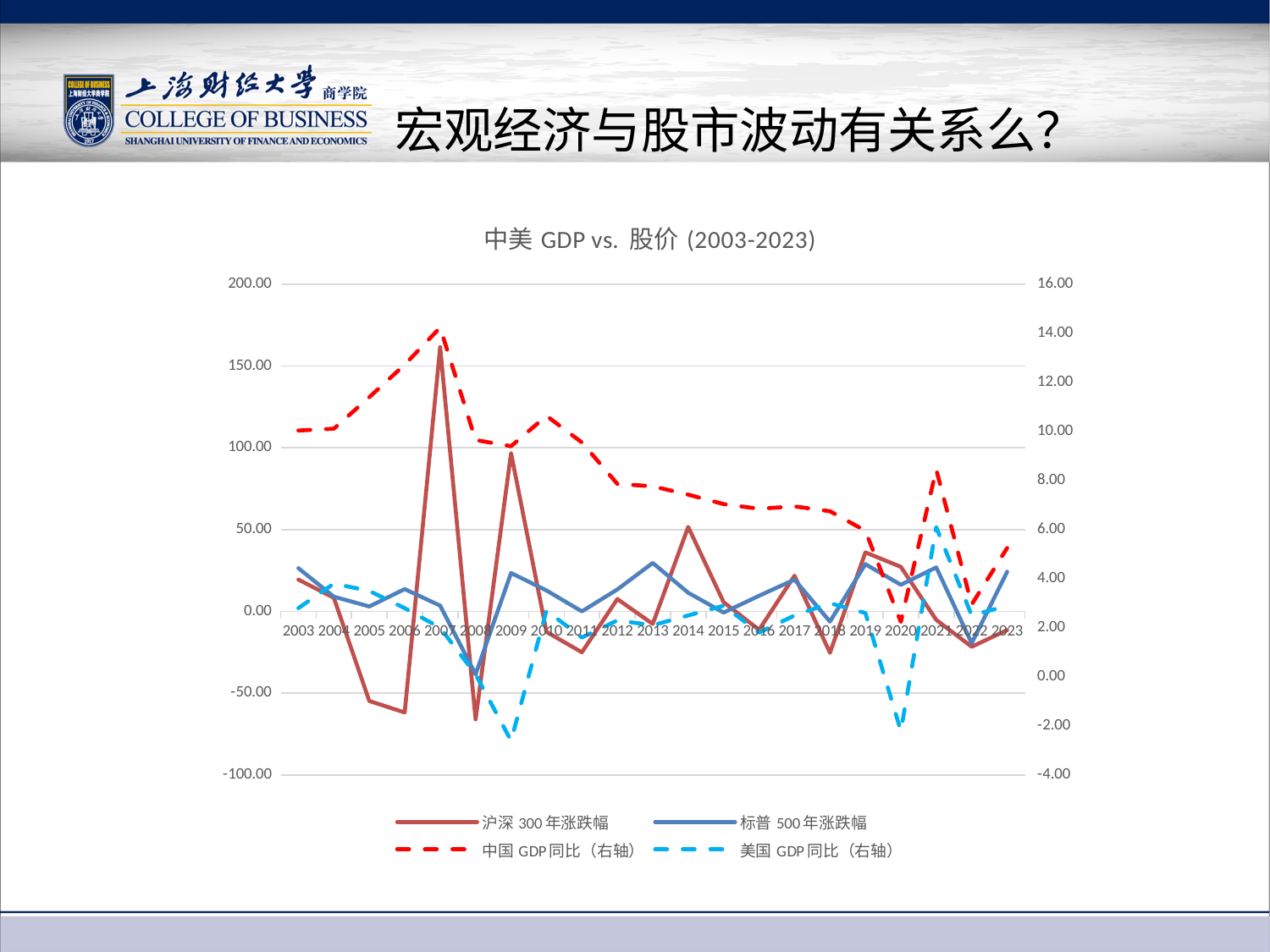

# 宏观经济与股市波动有关系么？

### Chart: 中美GDP vs. 股价(2003-2023)

| Category | 沪深300年涨跌幅 | 标普500年涨跌幅 | 中国GDP同比（右轴） | 美国GDP同比（右轴） |
|---|---|---|---|---|
| 45291 | -11.3782 | 24.2305 | 5.249557863784 | 2.9 |
| 44926 | -21.6328 | -19.4428 | 2.950669929587 | 2.5 |
| 44561 | -5.1986 | 26.8927 | 8.448469416905 | 6.1 |
| 44196 | 27.2106 | 16.2589 | 2.238638356268 | -2.2 |
| 43830 | 36.0695 | 28.8781 | 5.95050075377537 | 2.6 |
| 43465 | -25.3098 | -6.2373 | 6.7497738325 | 3.0 |
| 43100 | 21.7751 | 19.42 | 6.9472007933 | 2.5 |
| 42735 | -11.2818 | 9.535 | 6.848762205 | 1.8 |
| 42369 | 5.5834 | -0.7266 | 7.0413288787 | 2.9 |
| 42004 | 51.6595 | 11.3906 | 7.4257636562 | 2.5 |
| 41639 | -7.6468 | 29.6012 | 7.76615009770001 | 2.1 |
| 41274 | 7.5545 | 13.4057 | 7.8637364488 | 2.3 |
| 40908 | -25.0145 | -0.0032 | 9.550832179 | 1.6 |
| 40543 | -12.5129 | 12.7827 | 10.6358710642 | 2.7 |
| 40178 | 96.7124 | 23.4542 | 9.39872563279999 | -2.6 |
| 39813 | -65.9493 | -38.4858 | 9.6506789191 | 0.1 |
| 39447 | 161.5459 | 3.5296 | 14.2308609334 | 2.0 |
| 39082 | -61.76579513044945 | 13.6194 | 12.7209556654 | 2.8 |
| 38717 | -54.756014927632734 | 3.001 | 11.3945918098 | 3.5 |
| 38352 | 8.289449034112257 | 8.9935 | 10.113621378 | 3.8 |
| 37986 | 19.474399999999992 | 26.3804 | 10.0380304802 | 2.8 |